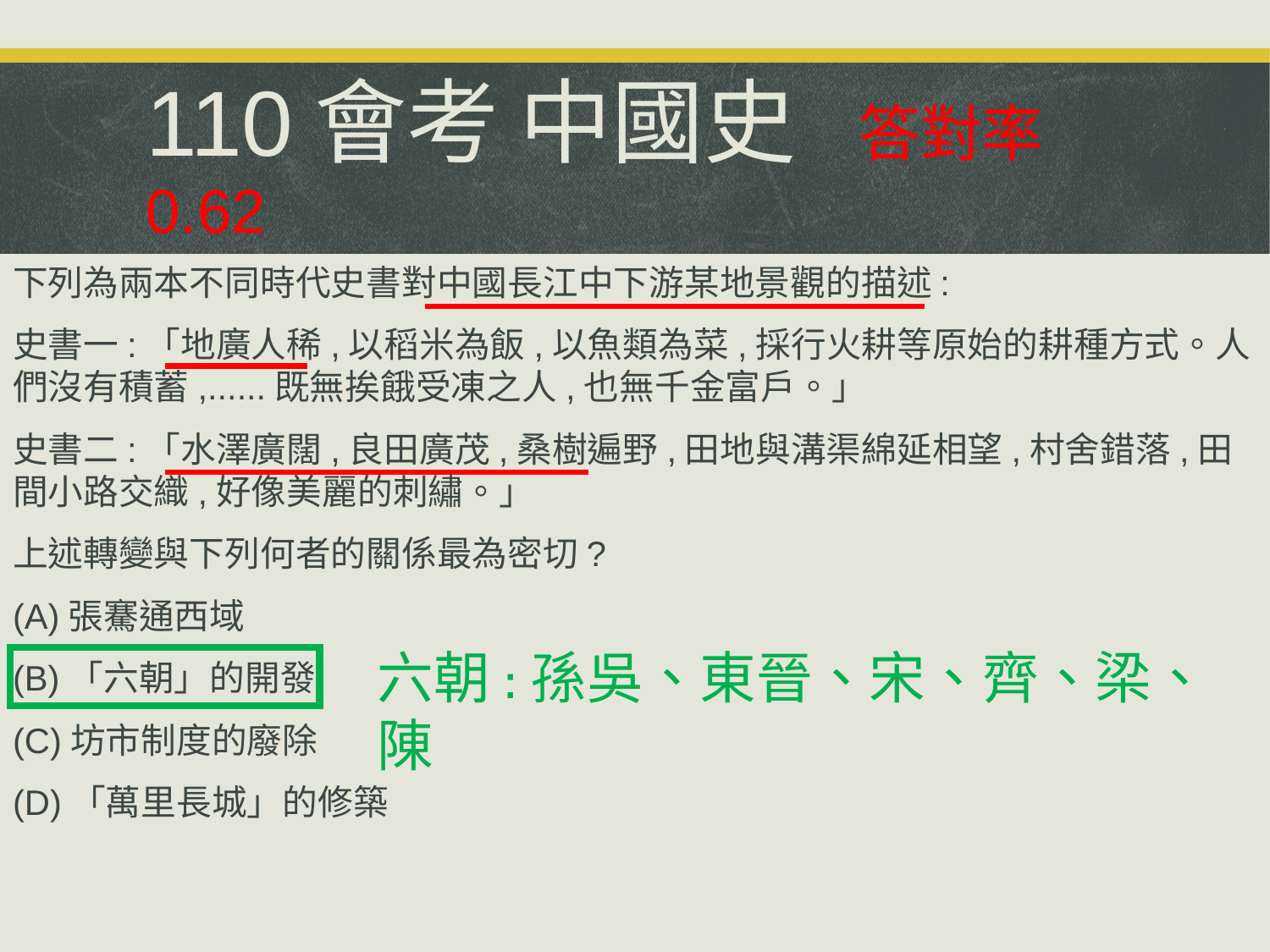

# 110會考 中國史   答對率0.62
下列為兩本不同時代史書對中國長江中下游某地景觀的描述:
史書一:「地廣人稀,以稻米為飯,以魚類為菜,採行火耕等原始的耕種方式。人們沒有積蓄,......既無挨餓受凍之人,也無千金富戶。」
史書二:「水澤廣闊,良田廣茂,桑樹遍野,田地與溝渠綿延相望,村舍錯落,田間小路交織,好像美麗的刺繡。」
上述轉變與下列何者的關係最為密切?
(A)張騫通西域
(B)「六朝」的開發
(C)坊市制度的廢除
(D)「萬里長城」的修築
六朝:孫吳、東晉、宋、齊、梁、陳